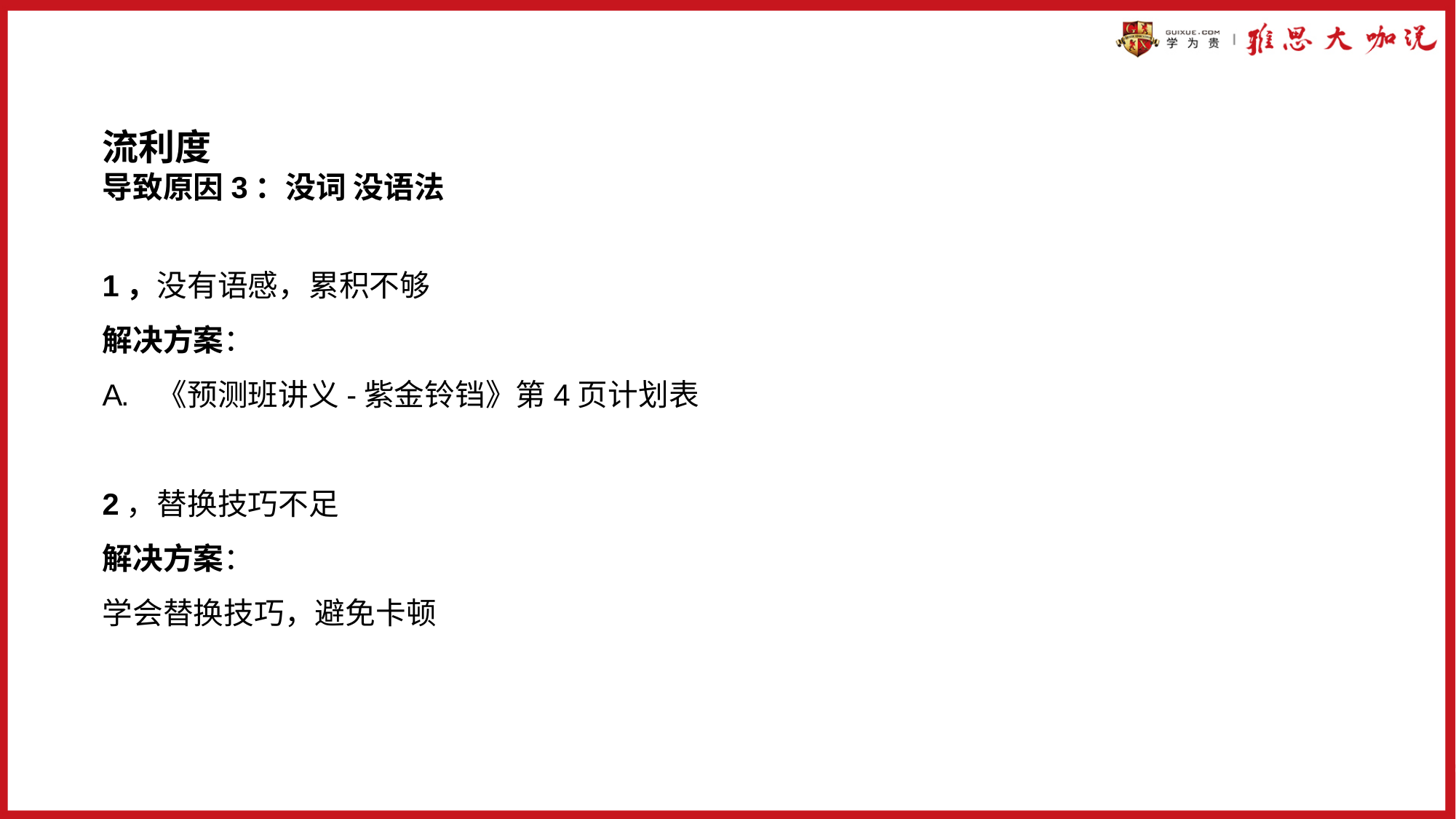

流利度
导致原因3：没词 没语法

1，没有语感，累积不够
解决方案：
《预测班讲义-紫金铃铛》第4页计划表

2，替换技巧不足
解决方案：
学会替换技巧，避免卡顿